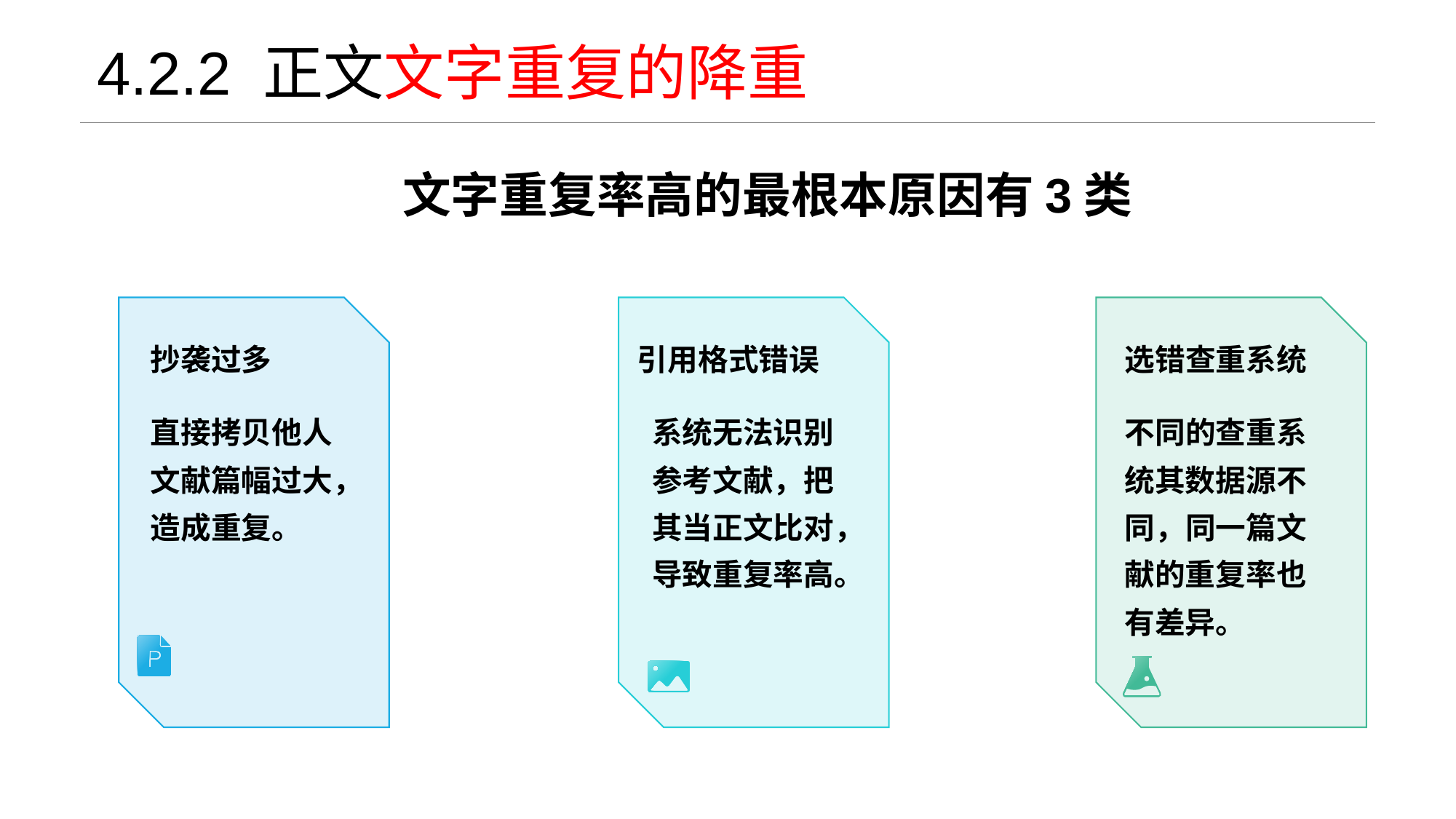

# 4.2.2 正文文字重复的降重
文字重复率高的最根本原因有3类

抄袭过多
直接拷贝他人文献篇幅过大，造成重复。

引用格式错误
系统无法识别参考文献，把其当正文比对，导致重复率高。

选错查重系统
不同的查重系统其数据源不同，同一篇文献的重复率也有差异。